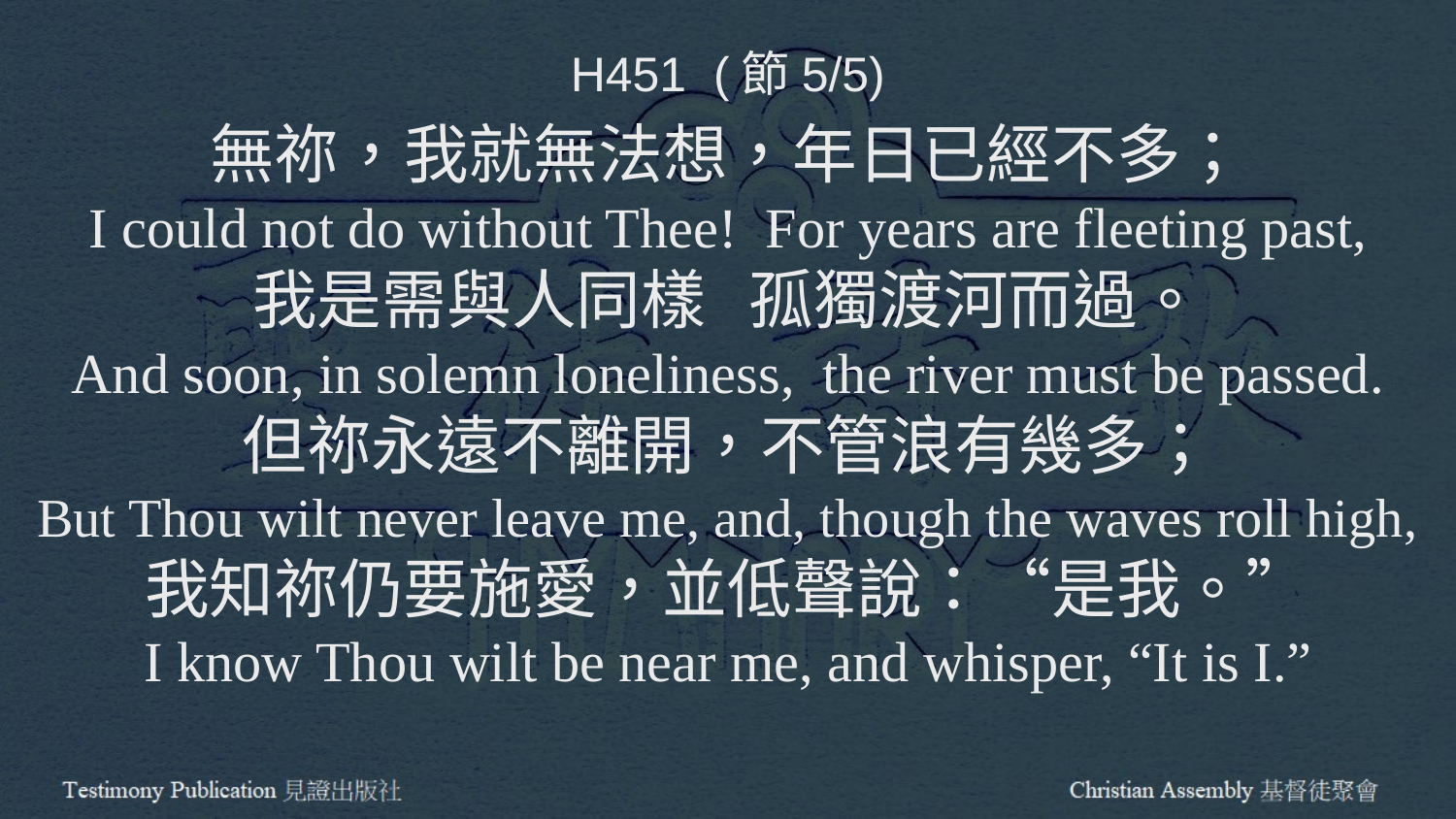

H451  (節5/5)
無祢，我就無法想，年日已經不多；
I could not do without Thee!  For years are fleeting past,
我是需與人同樣   孤獨渡河而過。
And soon, in solemn loneliness,  the river must be passed.
但祢永遠不離開，不管浪有幾多；
But Thou wilt never leave me, and, though the waves roll high,
我知祢仍要施愛，並低聲說：“是我。”
I know Thou wilt be near me, and whisper, “It is I.”